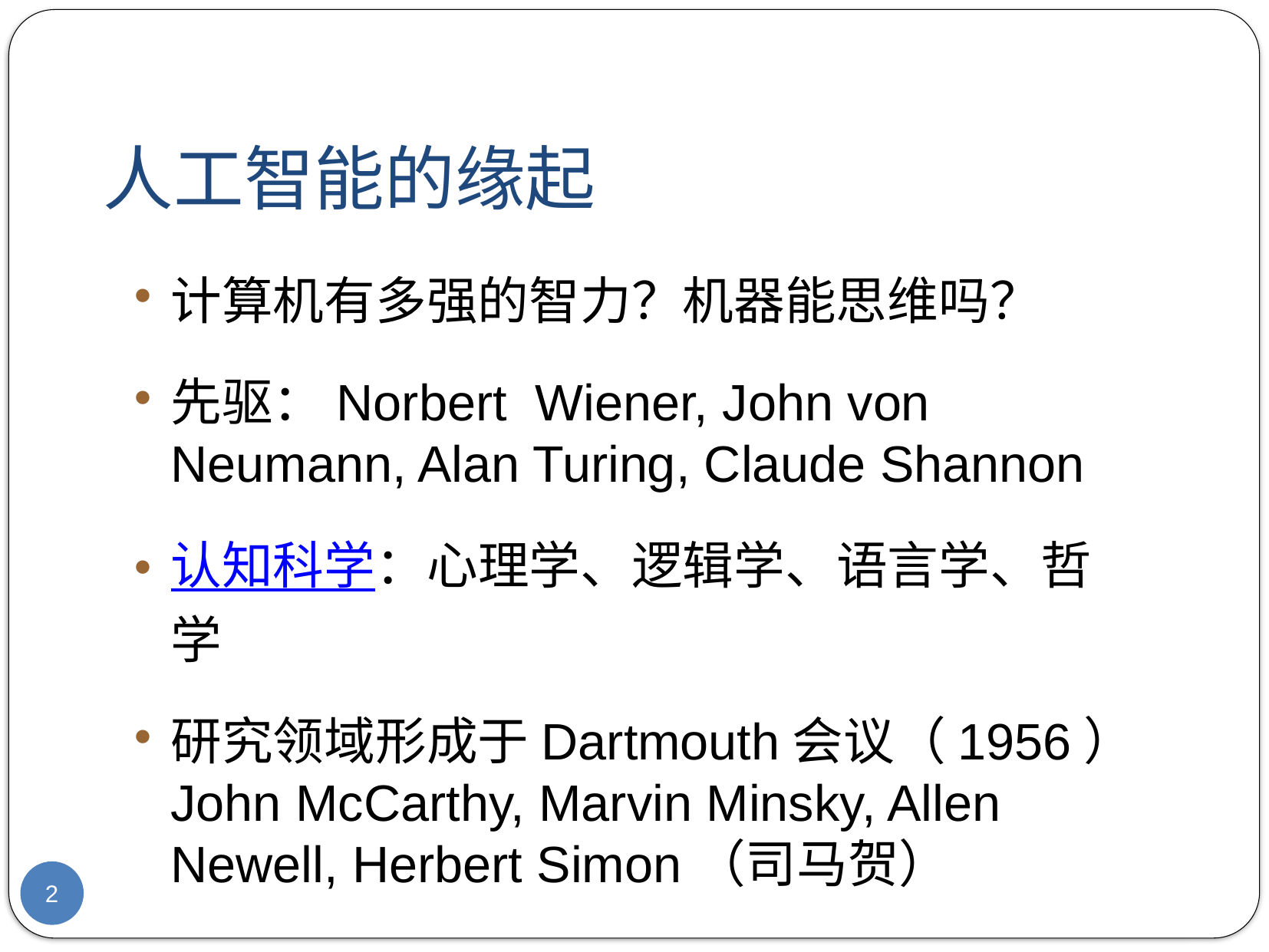

# 人工智能的缘起
计算机有多强的智力？机器能思维吗？
先驱：Norbert  Wiener, John von Neumann, Alan Turing, Claude Shannon
认知科学：心理学、逻辑学、语言学、哲学
研究领域形成于Dartmouth会议（1956）John McCarthy, Marvin Minsky, Allen Newell, Herbert Simon（司马贺）
2